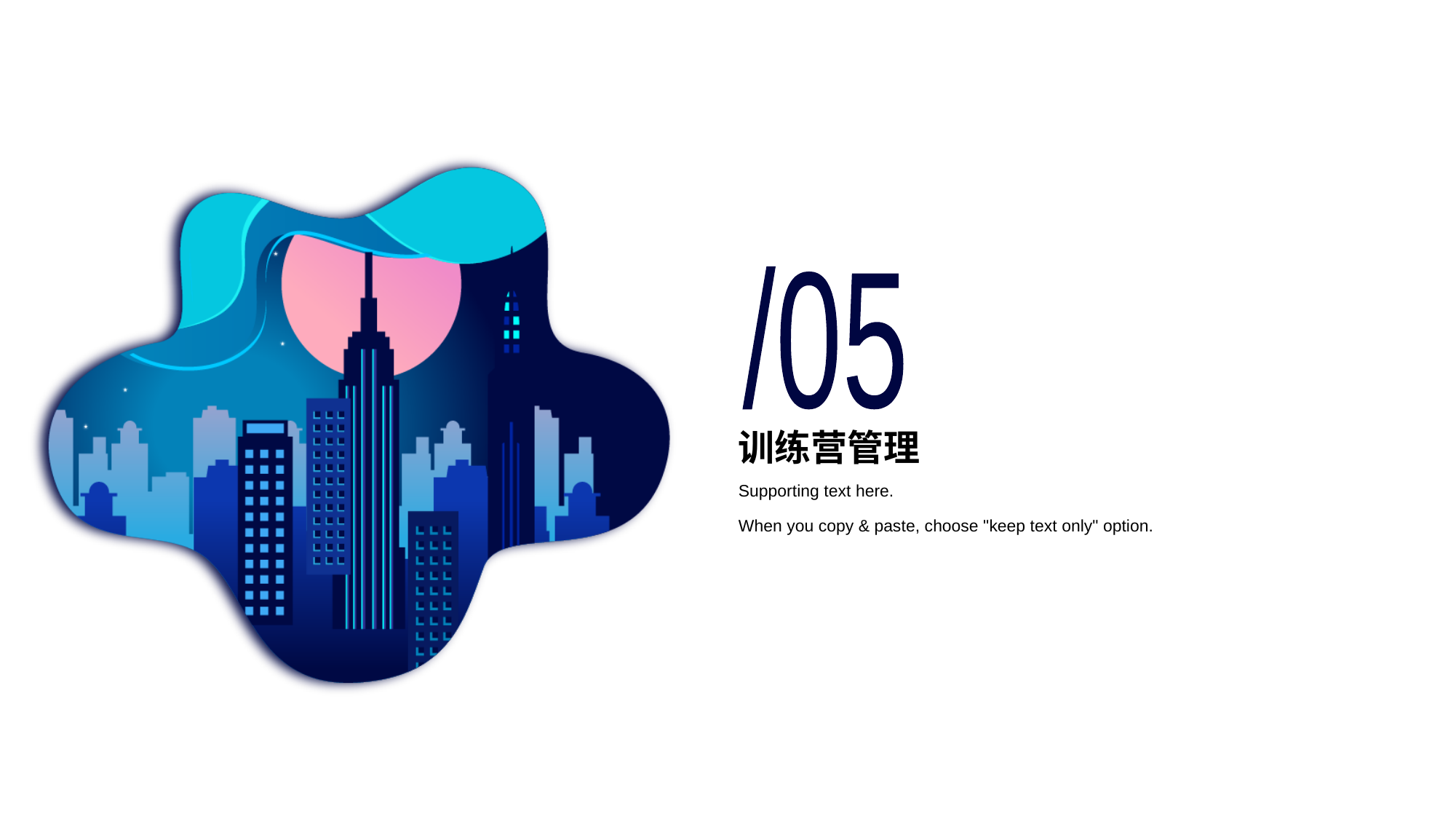

/05
# 训练营管理
Supporting text here.
When you copy & paste, choose "keep text only" option.